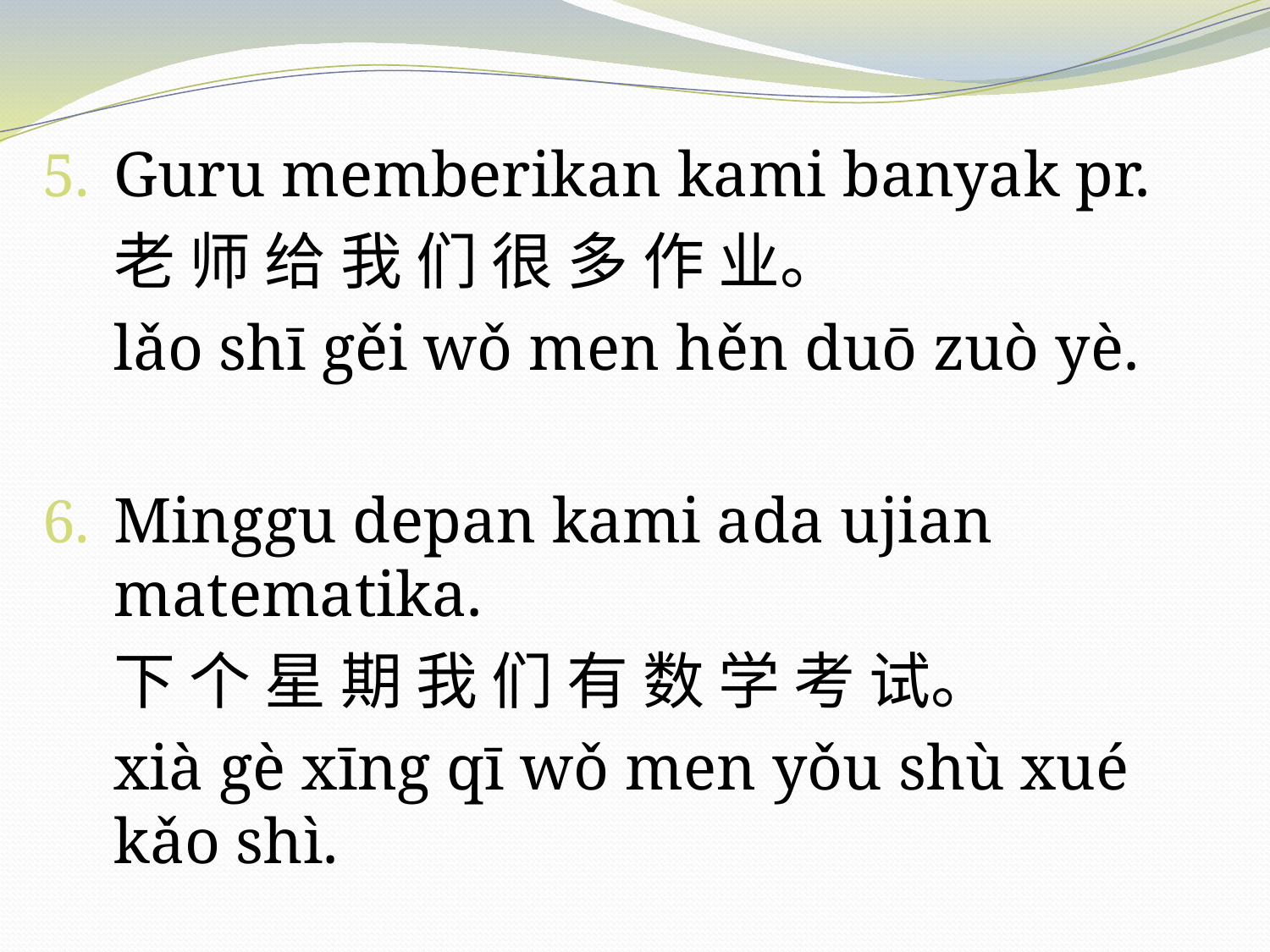

Guru memberikan kami banyak pr.
	老 师 给 我 们 很 多 作 业。
	lǎo shī gěi wǒ men hěn duō zuò yè.

Minggu depan kami ada ujian matematika.
	下 个 星 期 我 们 有 数 学 考 试。
	xià gè xīng qī wǒ men yǒu shù xué kǎo shì.